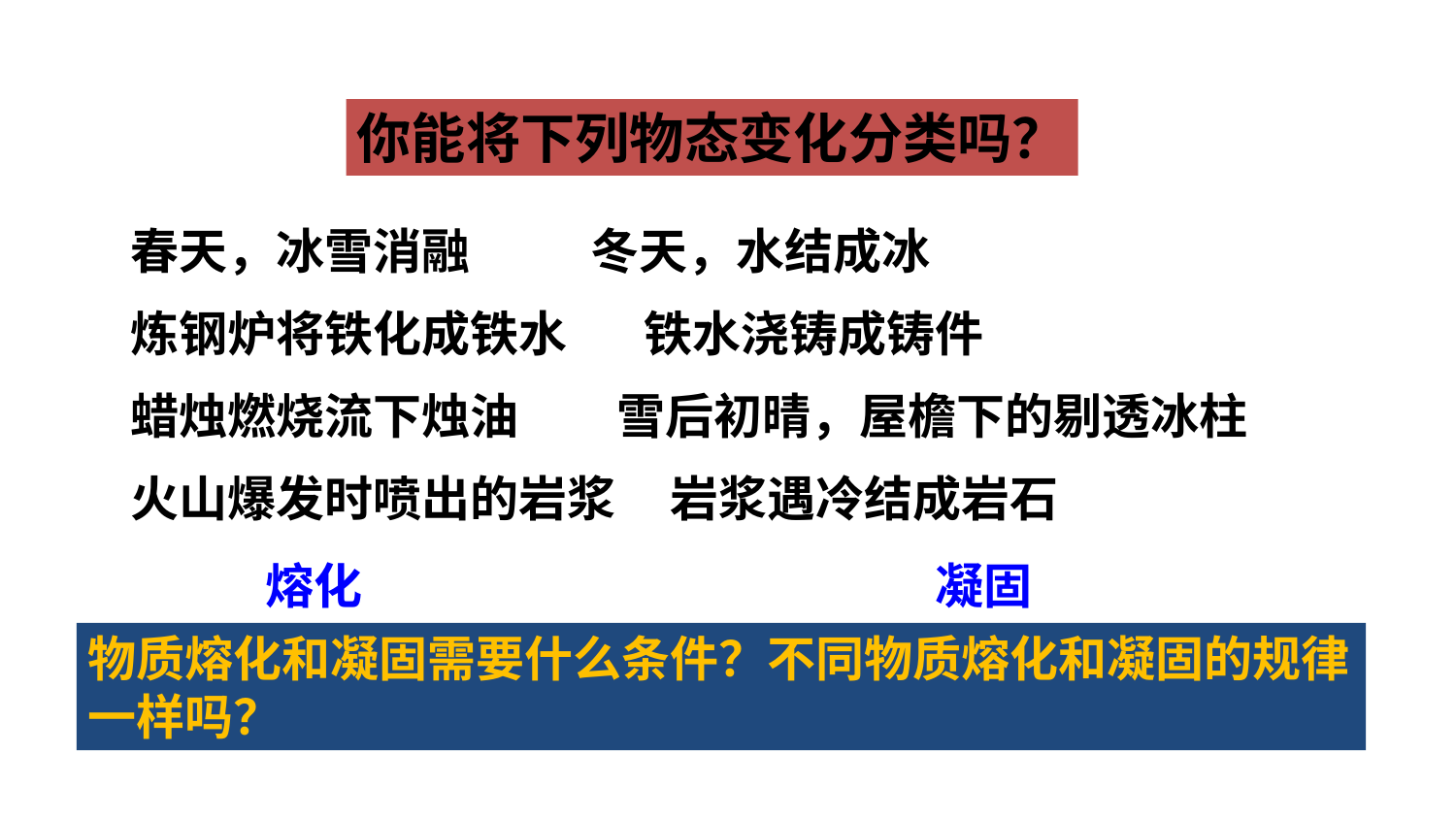

你能将下列物态变化分类吗？
春天，冰雪消融           冬天，水结成冰
炼钢炉将铁化成铁水       铁水浇铸成铸件
蜡烛燃烧流下烛油         雪后初晴，屋檐下的剔透冰柱
火山爆发时喷出的岩浆     岩浆遇冷结成岩石
   熔化
凝固
物质熔化和凝固需要什么条件？不同物质熔化和凝固的规律一样吗？